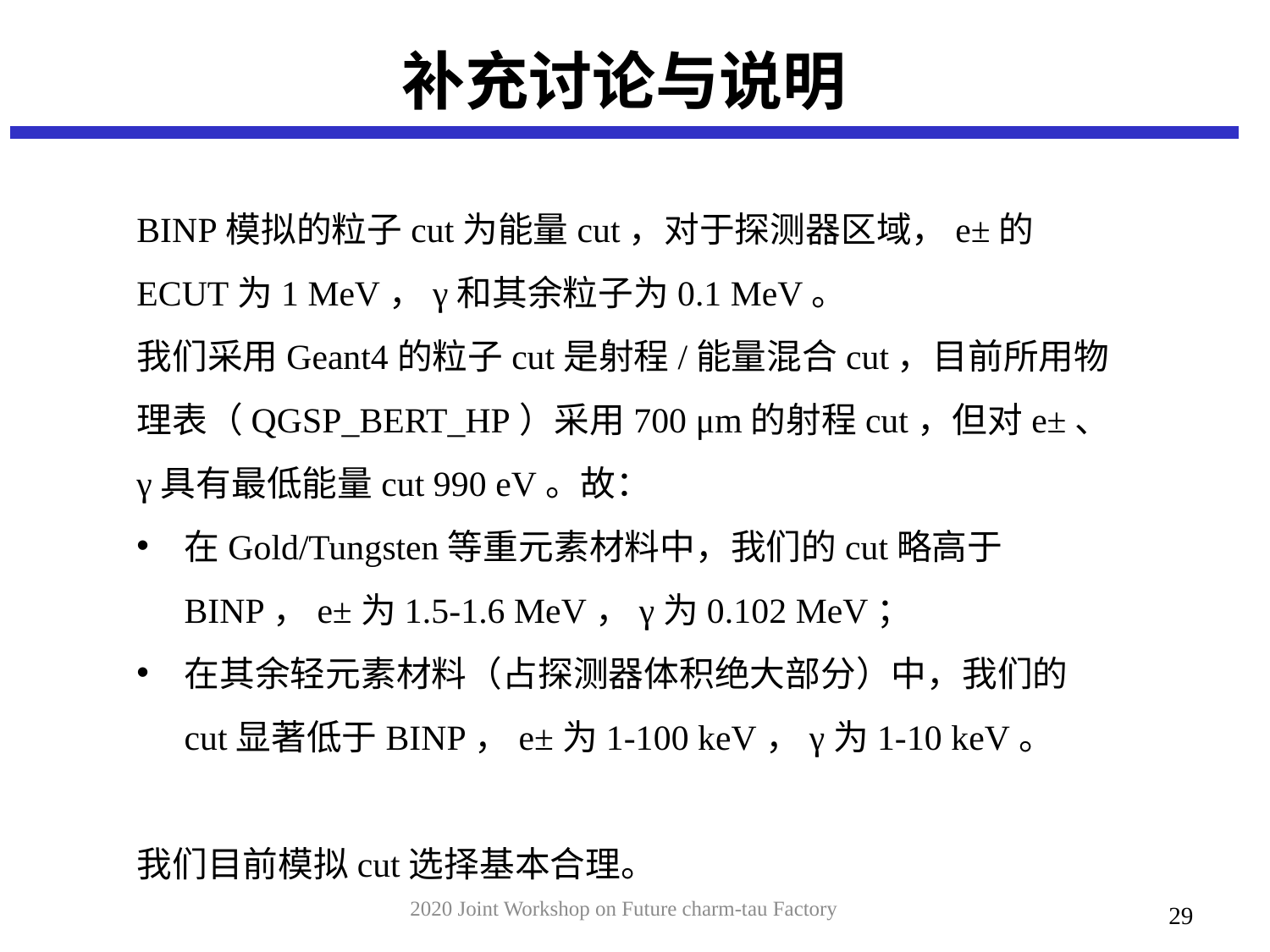

# 补充讨论与说明
BINP模拟的粒子cut为能量cut，对于探测器区域，e±的ECUT为1 MeV，γ和其余粒子为0.1 MeV。
我们采用Geant4的粒子cut是射程/能量混合cut，目前所用物理表（QGSP_BERT_HP）采用700 μm的射程cut，但对e±、γ具有最低能量cut 990 eV。故：
在Gold/Tungsten等重元素材料中，我们的cut略高于BINP，e±为1.5-1.6 MeV，γ为0.102 MeV；
在其余轻元素材料（占探测器体积绝大部分）中，我们的cut显著低于BINP，e±为1-100 keV，γ为1-10 keV。

我们目前模拟cut选择基本合理。
2020 Joint Workshop on Future charm-tau Factory
29